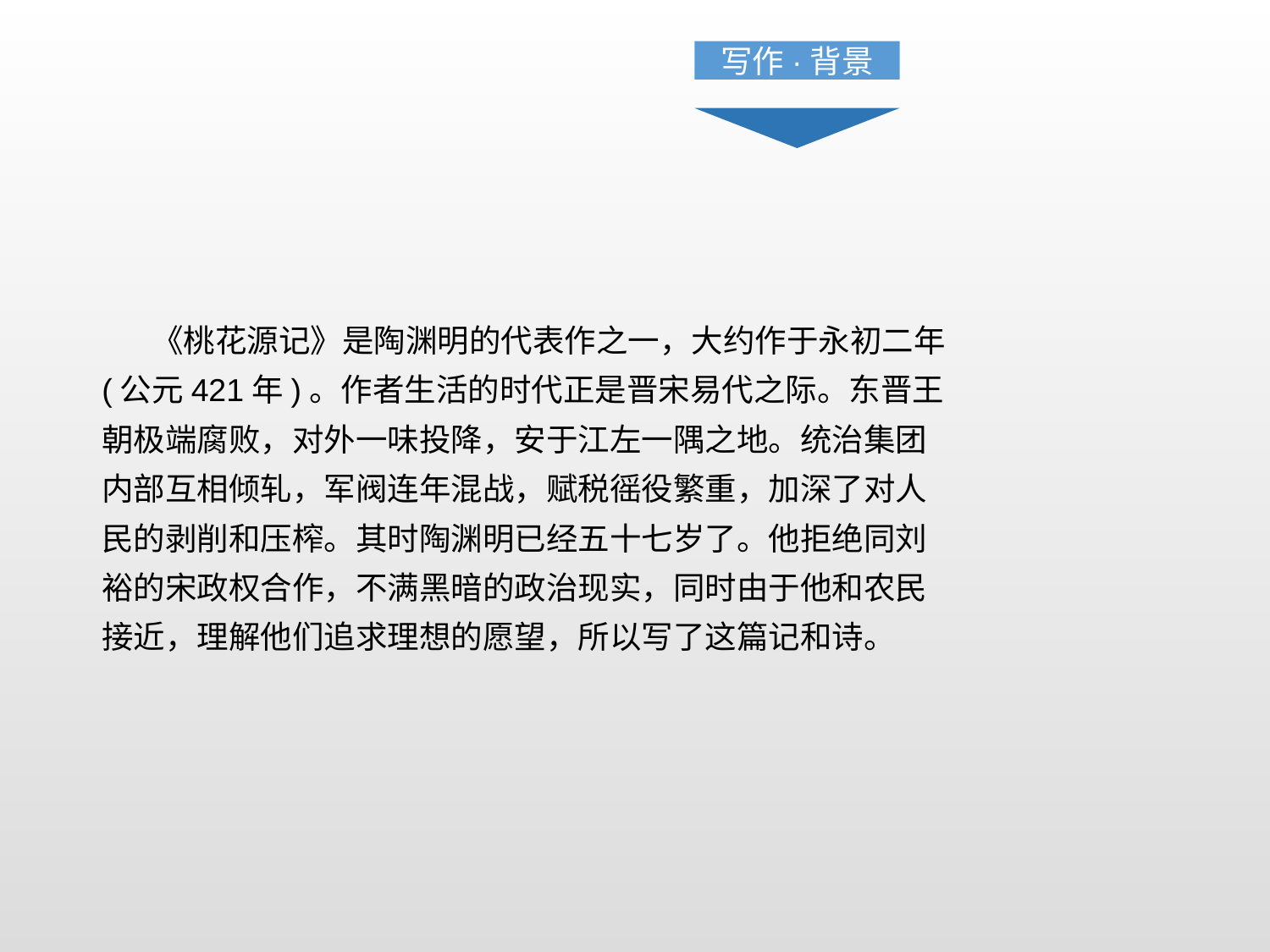

写作·背景

        《桃花源记》是陶渊明的代表作之一，大约作于永初二年(公元421年)。作者生活的时代正是晋宋易代之际。东晋王朝极端腐败，对外一味投降，安于江左一隅之地。统治集团内部互相倾轧，军阀连年混战，赋税徭役繁重，加深了对人民的剥削和压榨。其时陶渊明已经五十七岁了。他拒绝同刘裕的宋政权合作，不满黑暗的政治现实，同时由于他和农民接近，理解他们追求理想的愿望，所以写了这篇记和诗。